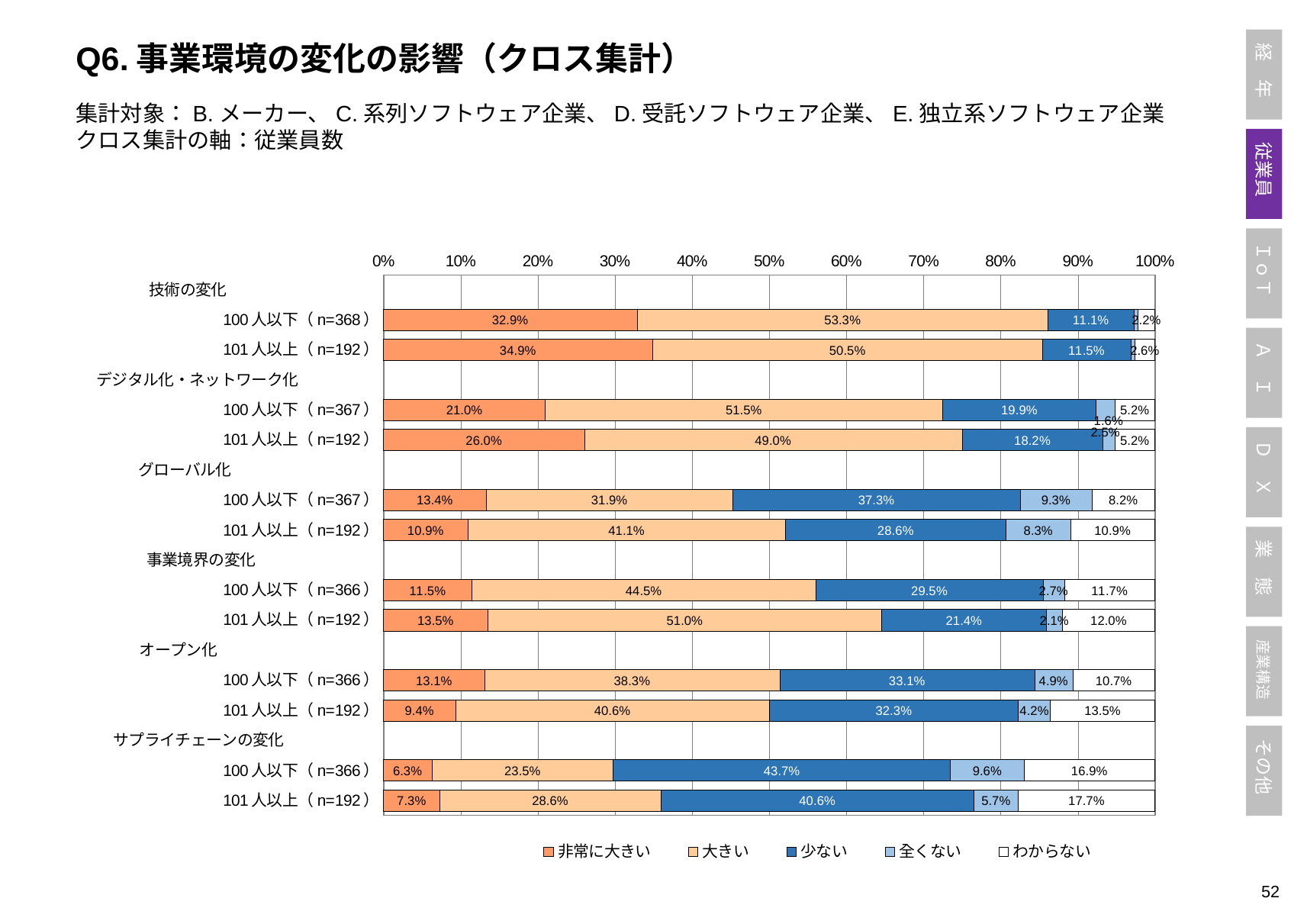

Q6.事業環境の変化の影響（クロス集計）
集計対象：B.メーカー、C.系列ソフトウェア企業、D.受託ソフトウェア企業、E.独立系ソフトウェア企業
クロス集計の軸：従業員数

### Chart

| Category | 非常に大きい | 大きい | 少ない | 全くない | わからない |
|---|---|---|---|---|---|
| 技術の変化                                 | None | None | None | None | None |
| 100人以下（n=368） | 0.328804347826087 | 0.532608695652174 | 0.11141304347826086 | 0.005434782608695652 | 0.021739130434782608 |
| 101人以上（n=192） | 0.3489583333333333 | 0.5052083333333334 | 0.11458333333333333 | 0.005208333333333333 | 0.026041666666666668 |
| デジタル化・ネットワーク化                  | None | None | None | None | None |
| 100人以下（n=367） | 0.2098092643051771 | 0.5149863760217984 | 0.1989100817438692 | 0.02452316076294278 | 0.051771117166212535 |
| 101人以上（n=192） | 0.2604166666666667 | 0.4895833333333333 | 0.18229166666666666 | 0.015625 | 0.052083333333333336 |
| グローバル化                                | None | None | None | None | None |
| 100人以下（n=367） | 0.1335149863760218 | 0.3188010899182561 | 0.37329700272479566 | 0.09264305177111716 | 0.08174386920980926 |
| 101人以上（n=192） | 0.109375 | 0.4114583333333333 | 0.2864583333333333 | 0.08333333333333333 | 0.109375 |
| 事業境界の変化                           | None | None | None | None | None |
| 100人以下（n=366） | 0.11475409836065574 | 0.4453551912568306 | 0.29508196721311475 | 0.0273224043715847 | 0.11748633879781421 |
| 101人以上（n=192） | 0.13541666666666666 | 0.5104166666666666 | 0.21354166666666666 | 0.020833333333333332 | 0.11979166666666667 |
| オープン化                                   | None | None | None | None | None |
| 100人以下（n=366） | 0.13114754098360656 | 0.3825136612021858 | 0.33060109289617484 | 0.04918032786885246 | 0.10655737704918032 |
| 101人以上（n=192） | 0.09375 | 0.40625 | 0.3229166666666667 | 0.041666666666666664 | 0.13541666666666666 |
| サプライチェーンの変化                     | None | None | None | None | None |
| 100人以下（n=366） | 0.06284153005464481 | 0.23497267759562843 | 0.4371584699453552 | 0.09562841530054644 | 0.16939890710382513 |
| 101人以上（n=192） | 0.07291666666666667 | 0.2864583333333333 | 0.40625 | 0.057291666666666664 | 0.17708333333333334 |
52